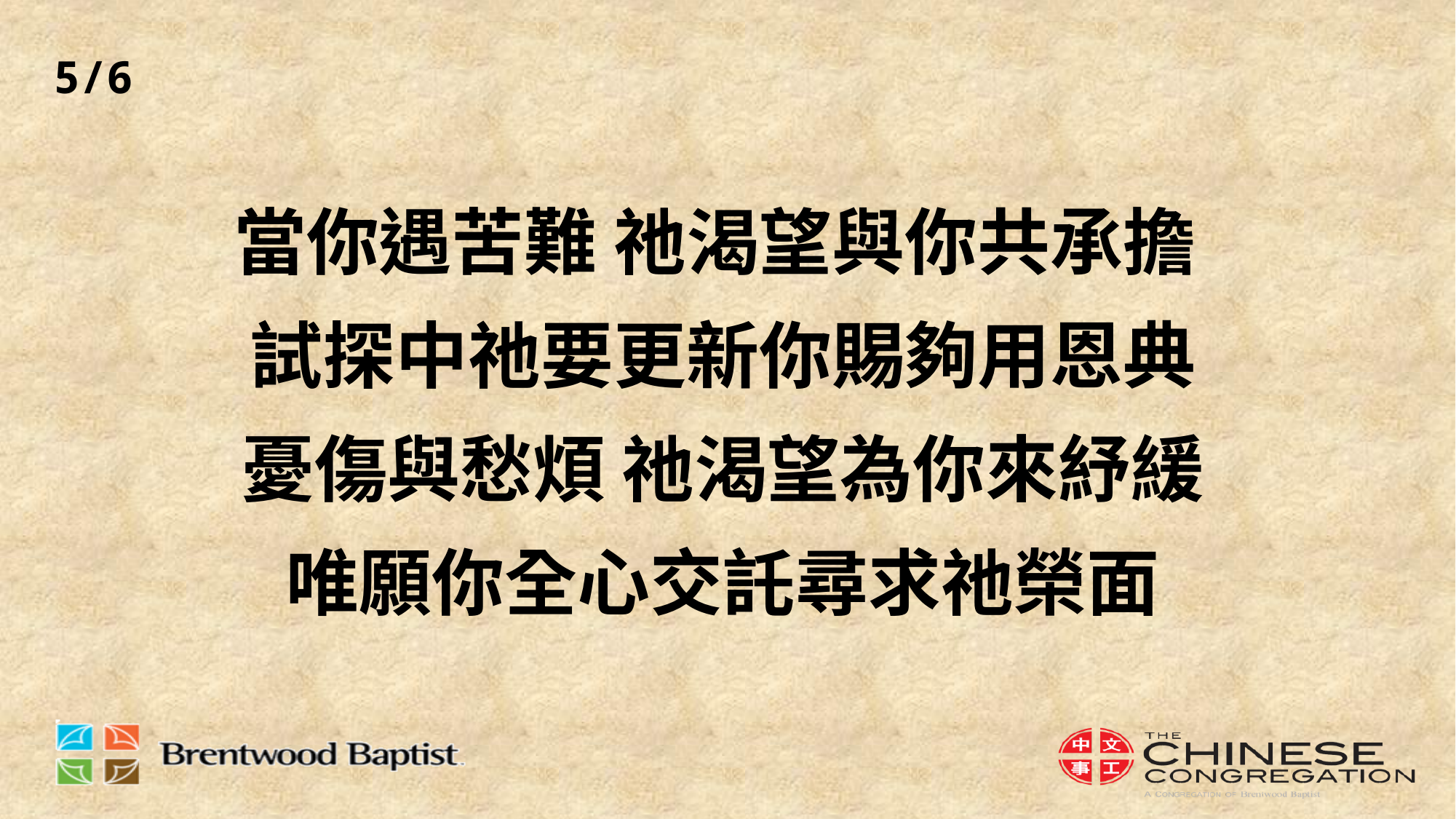

5/6
# 當你遇苦難 祂渴望與你共承擔 試探中祂要更新你賜夠用恩典 憂傷與愁煩 祂渴望為你來紓緩 唯願你全心交託尋求祂榮面